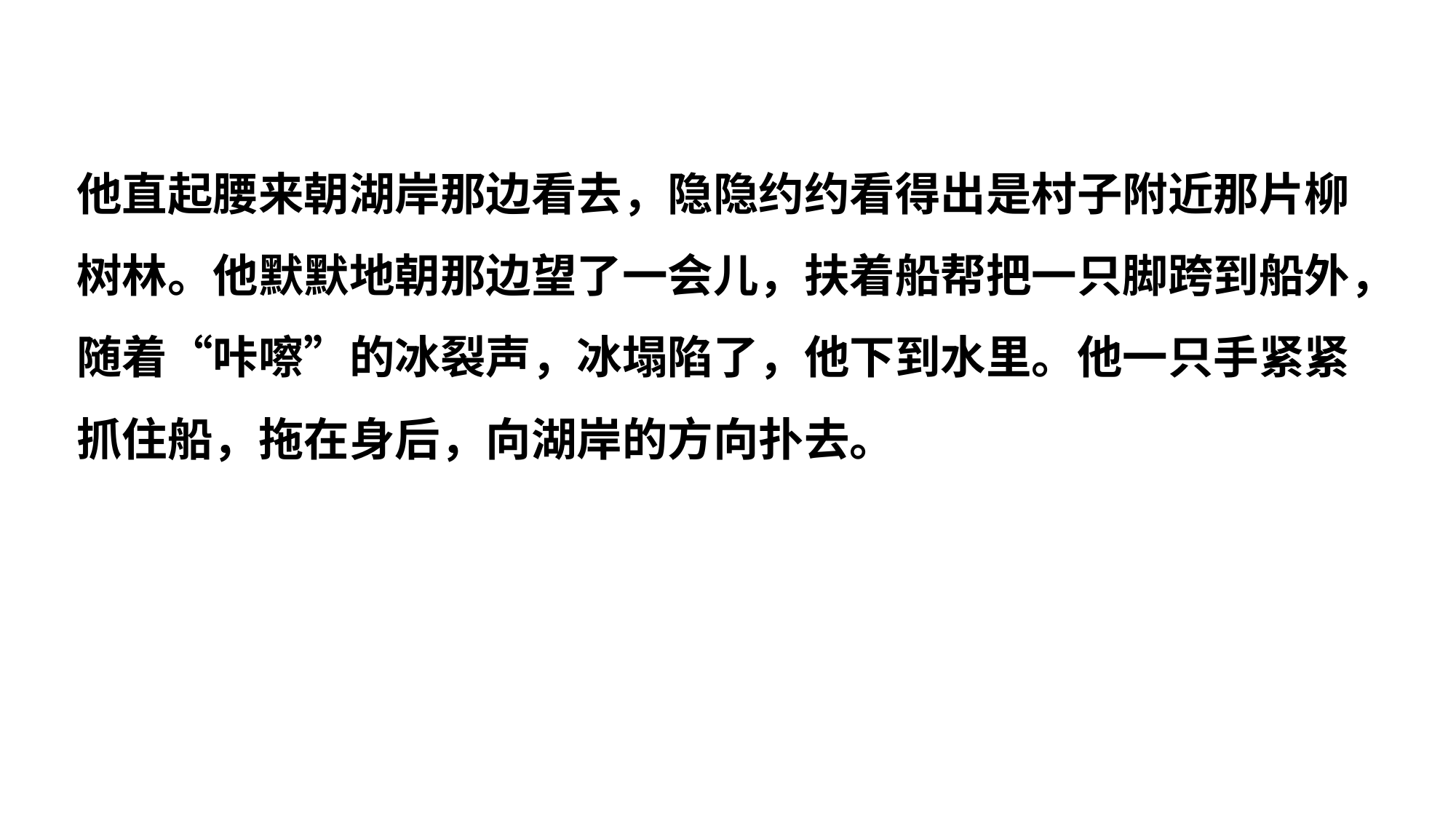

他直起腰来朝湖岸那边看去，隐隐约约看得出是村子附近那片柳树林。他默默地朝那边望了一会儿，扶着船帮把一只脚跨到船外，随着“咔嚓”的冰裂声，冰塌陷了，他下到水里。他一只手紧紧抓住船，拖在身后，向湖岸的方向扑去。